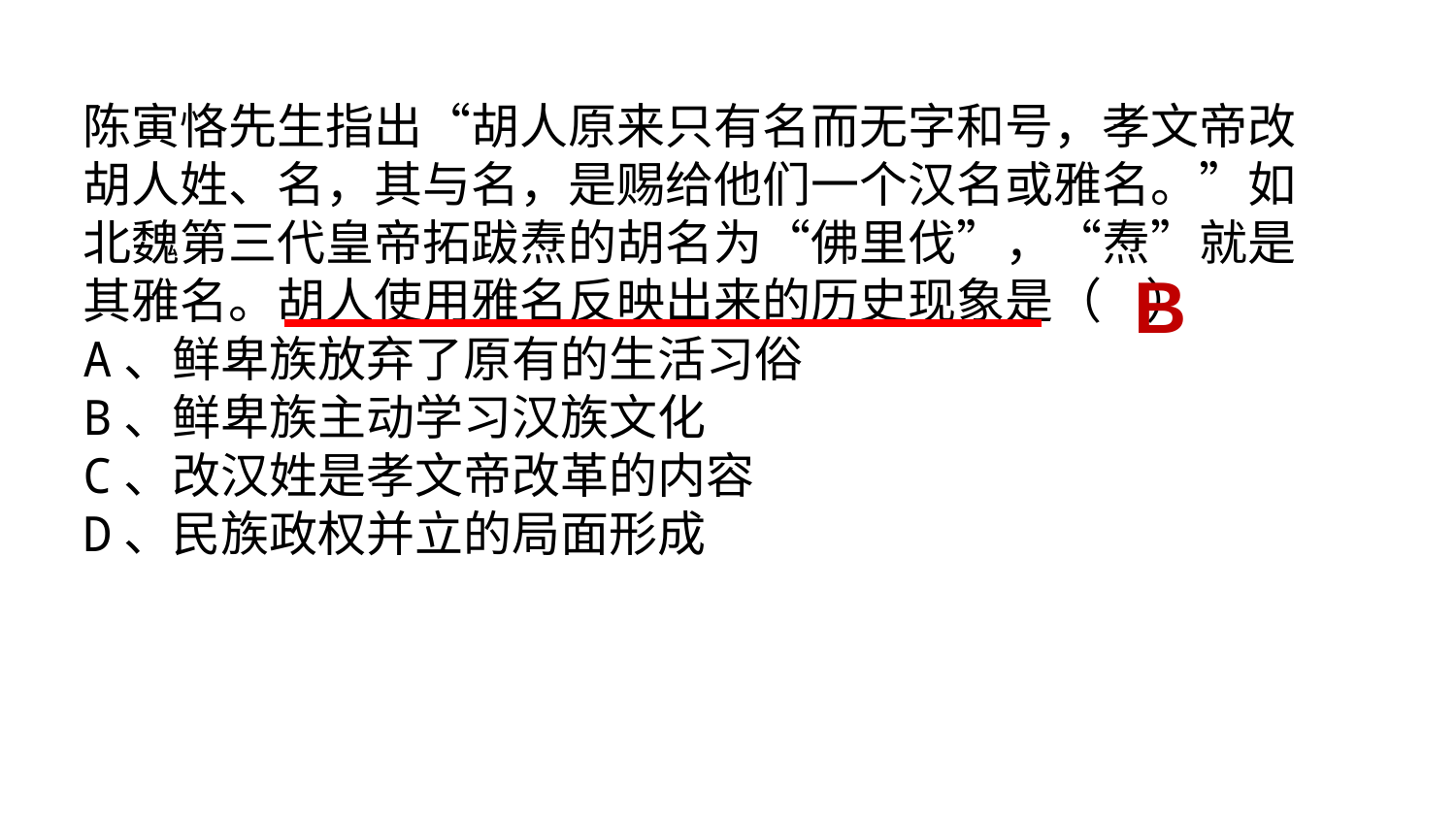

陈寅恪先生指出“胡人原来只有名而无字和号，孝文帝改胡人姓、名，其与名，是赐给他们一个汉名或雅名。”如北魏第三代皇帝拓跋焘的胡名为“佛里伐”，“焘”就是其雅名。胡人使用雅名反映出来的历史现象是（    ）
A、鲜卑族放弃了原有的生活习俗
B、鲜卑族主动学习汉族文化
C、改汉姓是孝文帝改革的内容
D、民族政权并立的局面形成
B